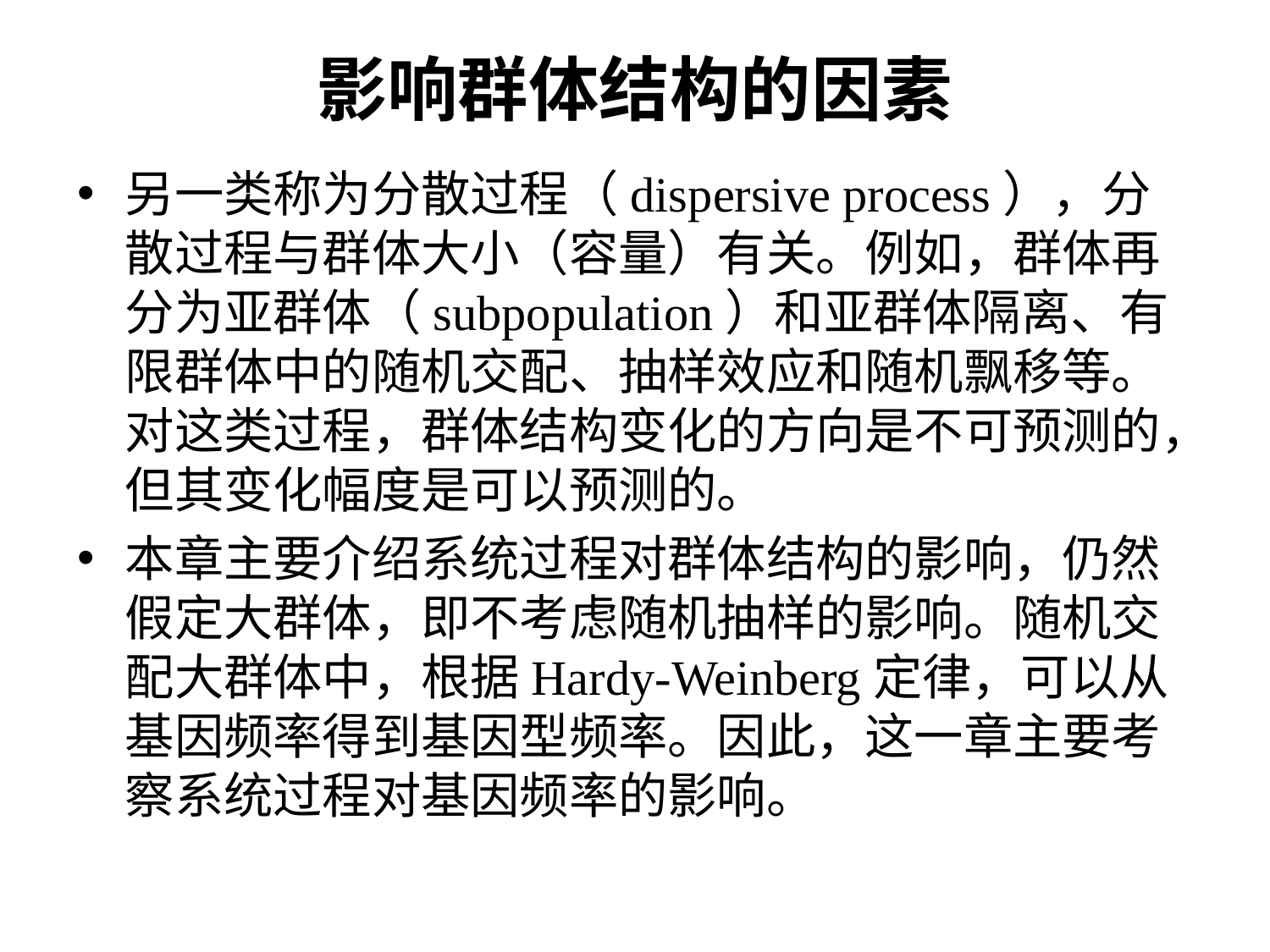

# 影响群体结构的因素
另一类称为分散过程（dispersive process），分散过程与群体大小（容量）有关。例如，群体再分为亚群体（subpopulation）和亚群体隔离、有限群体中的随机交配、抽样效应和随机飘移等。对这类过程，群体结构变化的方向是不可预测的，但其变化幅度是可以预测的。
本章主要介绍系统过程对群体结构的影响，仍然假定大群体，即不考虑随机抽样的影响。随机交配大群体中，根据Hardy-Weinberg定律，可以从基因频率得到基因型频率。因此，这一章主要考察系统过程对基因频率的影响。